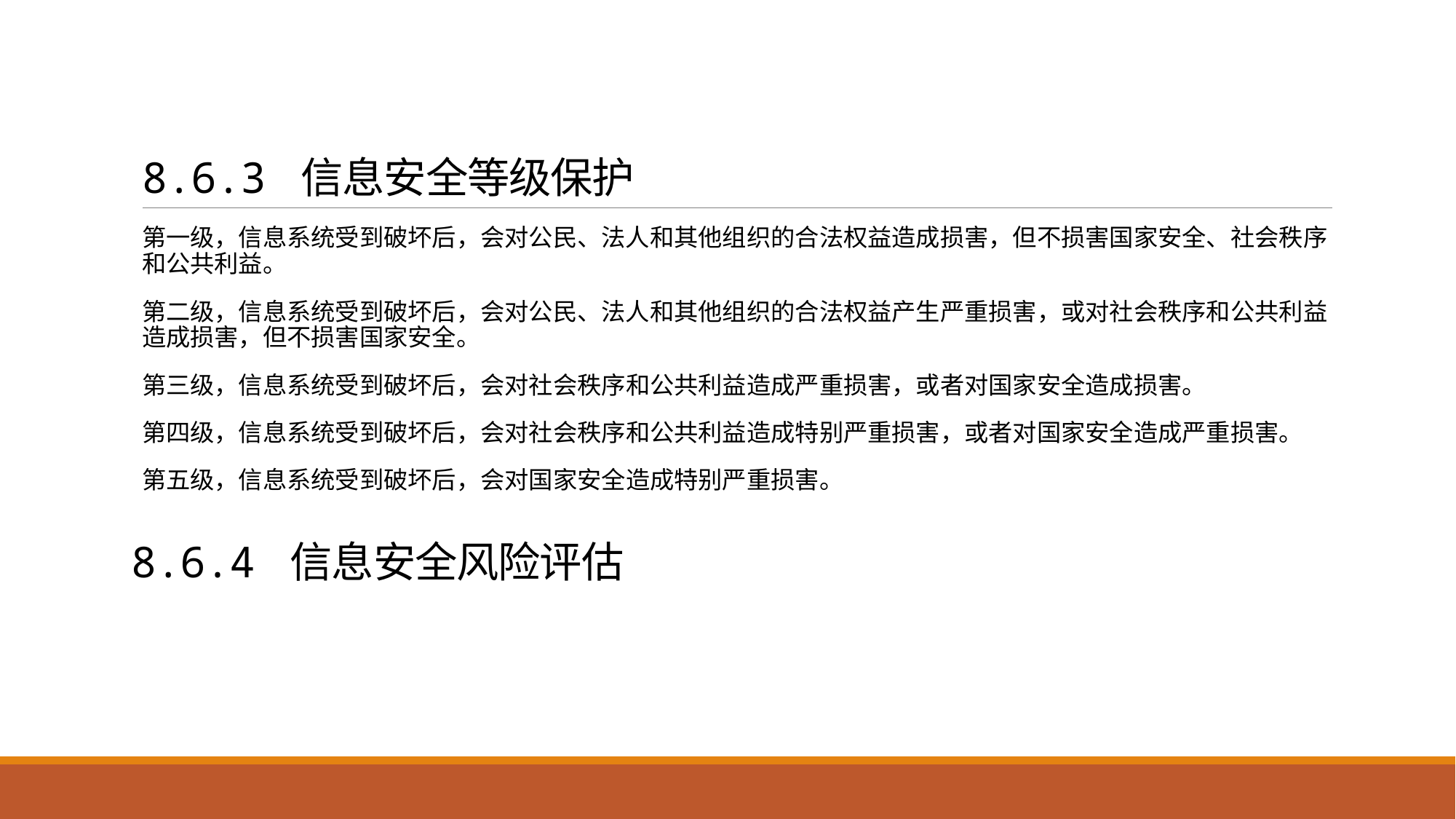

# 8.6.3 信息安全等级保护
第一级，信息系统受到破坏后，会对公民、法人和其他组织的合法权益造成损害，但不损害国家安全、社会秩序和公共利益。
第二级，信息系统受到破坏后，会对公民、法人和其他组织的合法权益产生严重损害，或对社会秩序和公共利益造成损害，但不损害国家安全。
第三级，信息系统受到破坏后，会对社会秩序和公共利益造成严重损害，或者对国家安全造成损害。
第四级，信息系统受到破坏后，会对社会秩序和公共利益造成特别严重损害，或者对国家安全造成严重损害。
第五级，信息系统受到破坏后，会对国家安全造成特别严重损害。

8.6.4 信息安全风险评估